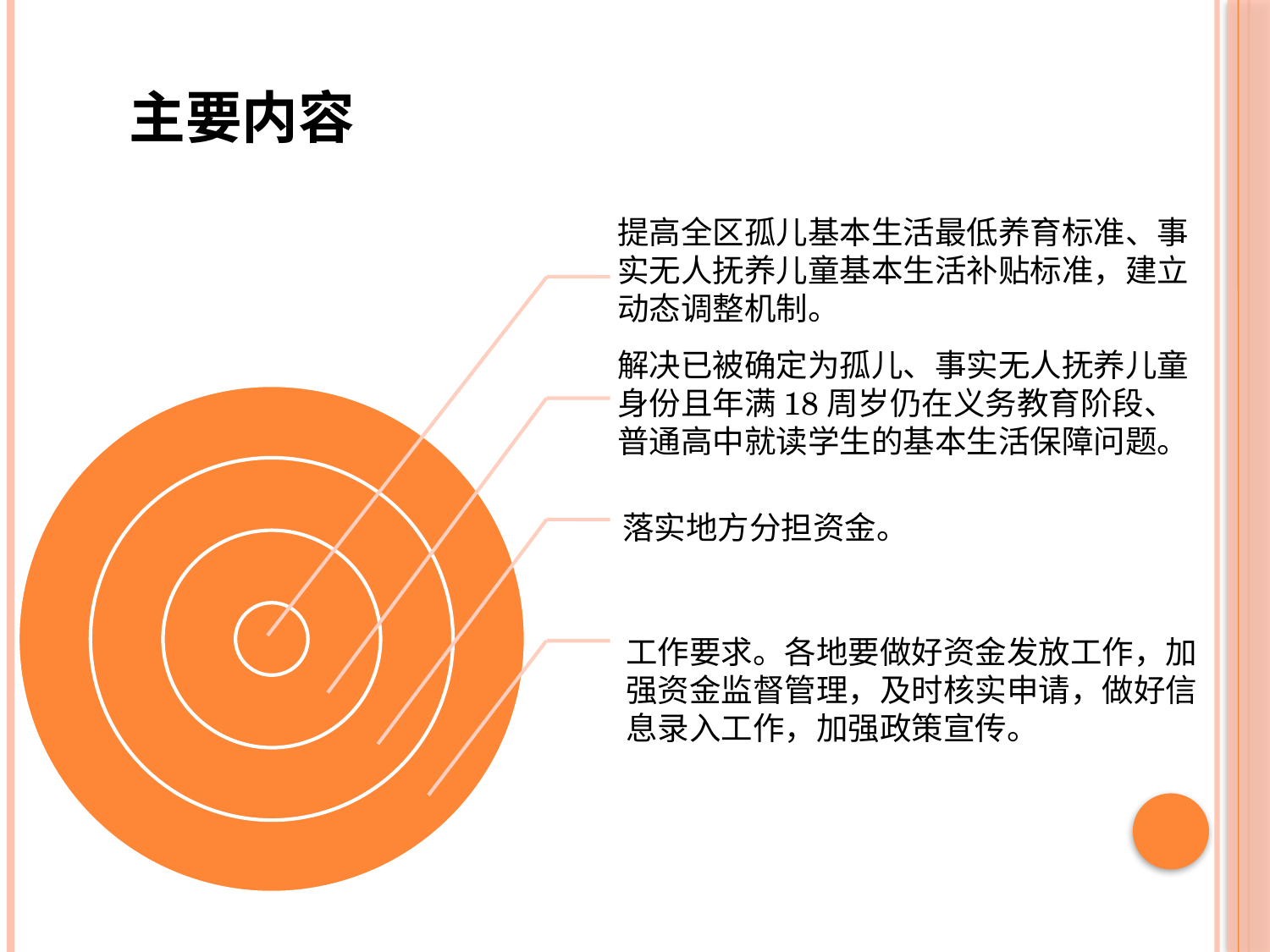

#
主要内容
提高全区孤儿基本生活最低养育标准、事实无人抚养儿童基本生活补贴标准，建立动态调整机制。

解决已被确定为孤儿、事实无人抚养儿童身份且年满18周岁仍在义务教育阶段、普通高中就读学生的基本生活保障问题。
落实地方分担资金。
工作要求。各地要做好资金发放工作，加强资金监督管理，及时核实申请，做好信息录入工作，加强政策宣传。